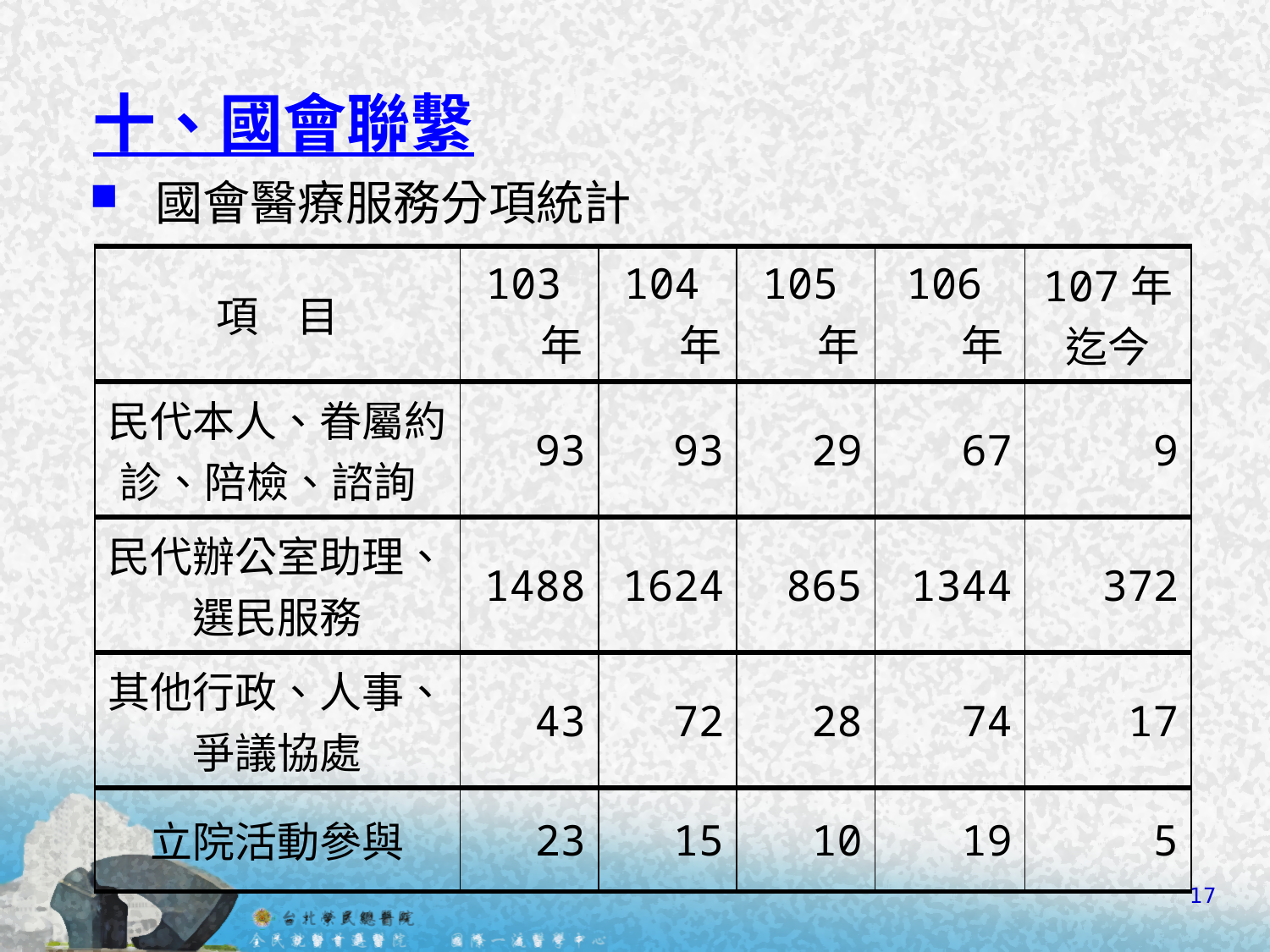

十、國會聯繫
國會醫療服務分項統計
| 項 目 | 103年 | 104年 | 105年 | 106年 | 107年 迄今 |
| --- | --- | --- | --- | --- | --- |
| 民代本人、眷屬約診、陪檢、諮詢 | 93 | 93 | 29 | 67 | 9 |
| 民代辦公室助理、 選民服務 | 1488 | 1624 | 865 | 1344 | 372 |
| 其他行政、人事、 爭議協處 | 43 | 72 | 28 | 74 | 17 |
| 立院活動參與 | 23 | 15 | 10 | 19 | 5 |
17